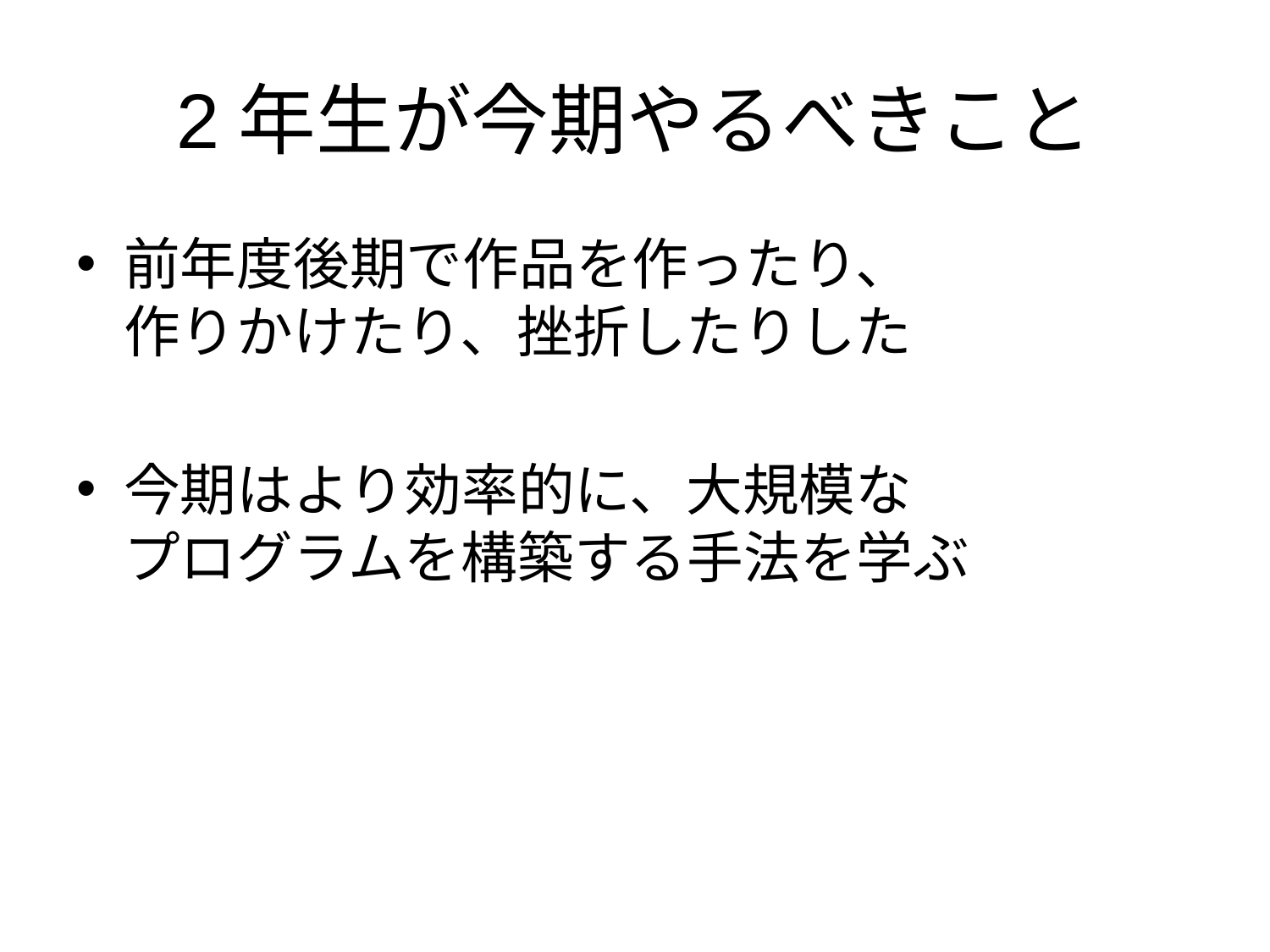

# 2年生が今期やるべきこと
前年度後期で作品を作ったり、
作りかけたり、挫折したりした

今期はより効率的に、大規模な
プログラムを構築する手法を学ぶ